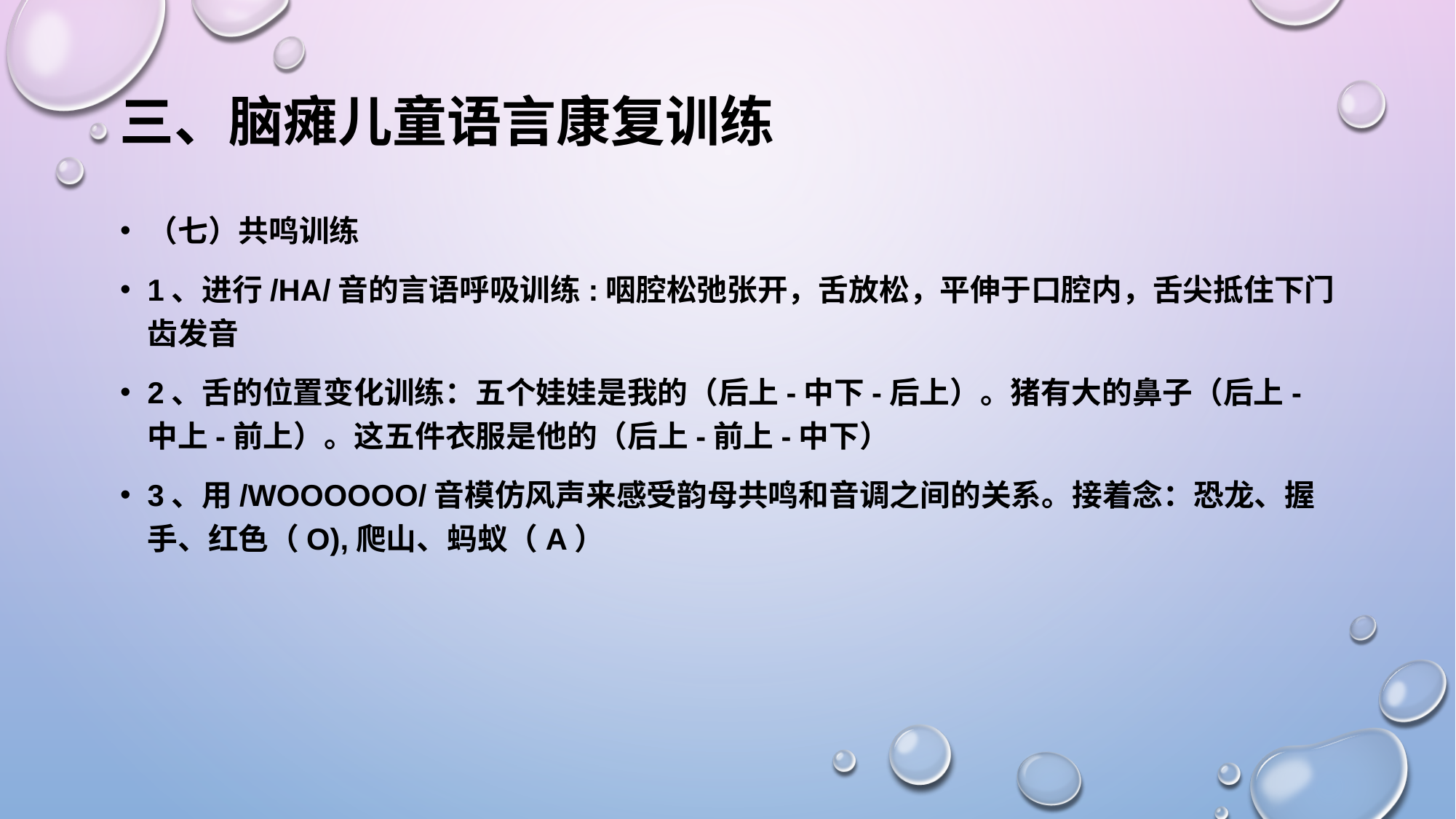

# 三、脑瘫儿童语言康复训练
（七）共鸣训练
1、进行/ha/音的言语呼吸训练:咽腔松弛张开，舌放松，平伸于口腔内，舌尖抵住下门齿发音
2、舌的位置变化训练：五个娃娃是我的（后上-中下-后上）。猪有大的鼻子（后上-中上-前上）。这五件衣服是他的（后上-前上-中下）
3、用/woooooo/音模仿风声来感受韵母共鸣和音调之间的关系。接着念：恐龙、握手、红色（o),爬山、蚂蚁（a）